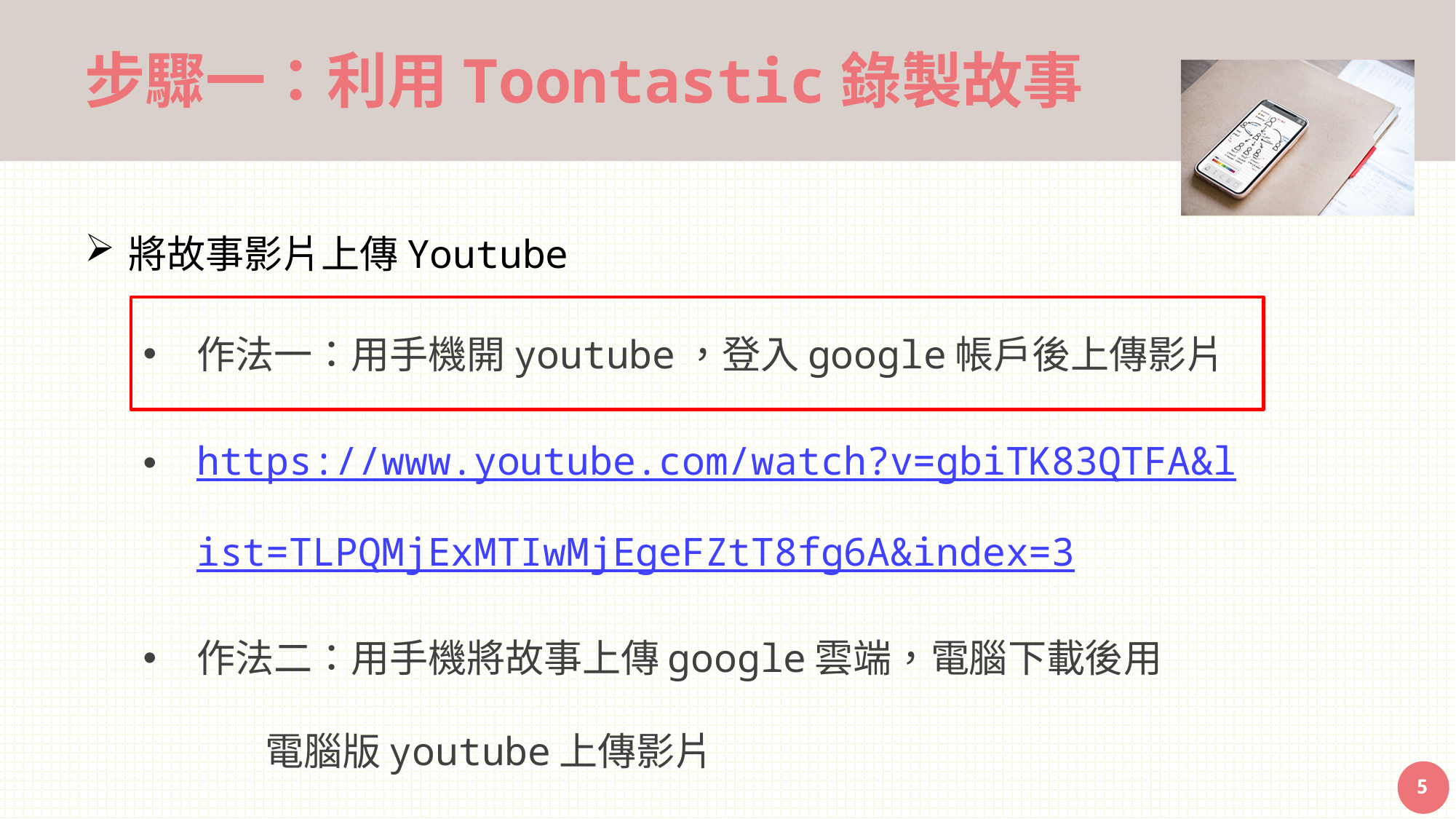

# 步驟一：利用Toontastic錄製故事
將故事影片上傳Youtube
作法一：用手機開youtube，登入google帳戶後上傳影片
https://www.youtube.com/watch?v=gbiTK83QTFA&list=TLPQMjExMTIwMjEgeFZtT8fg6A&index=3
作法二：用手機將故事上傳google雲端，電腦下載後用
        電腦版youtube上傳影片

5